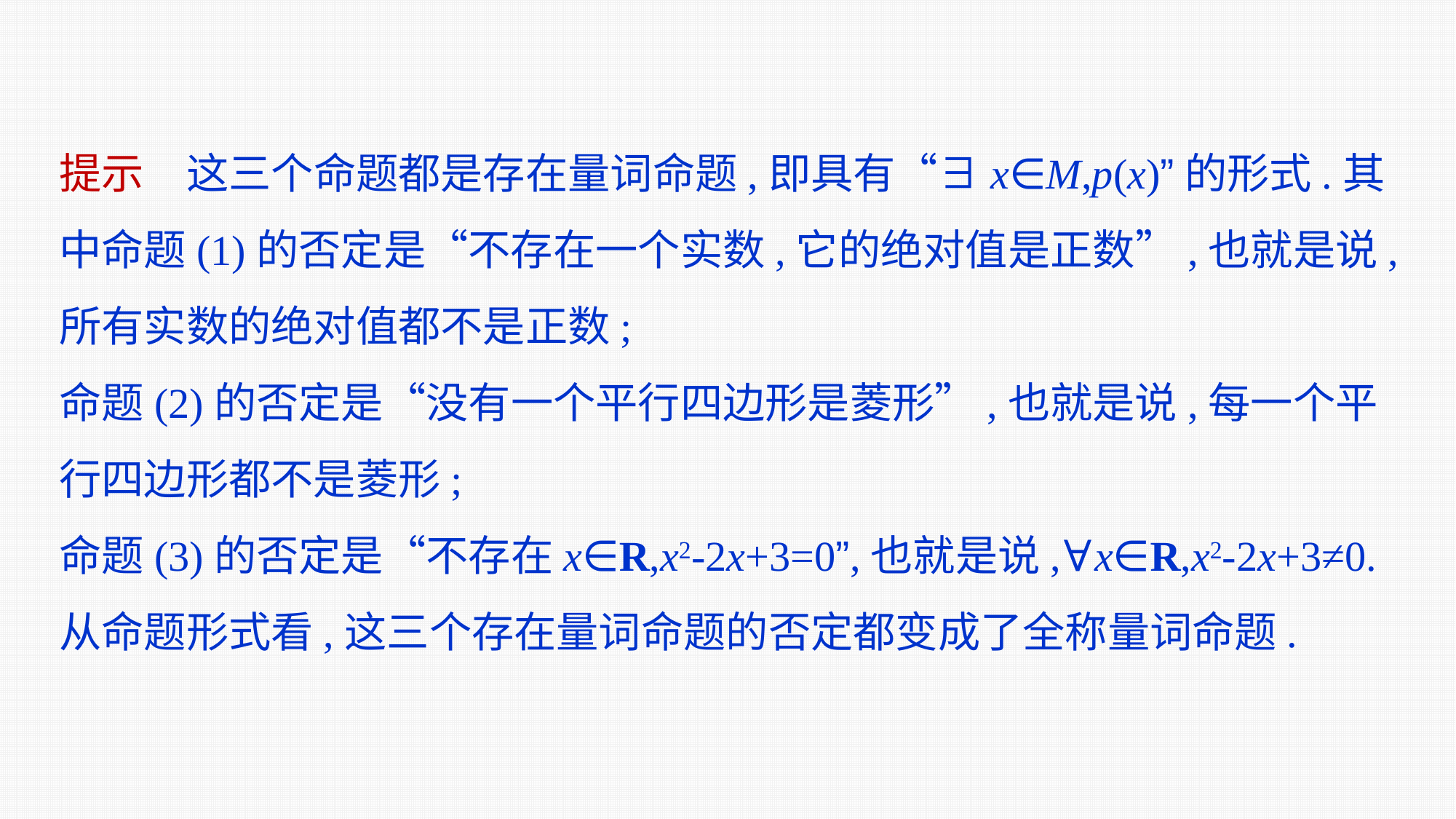

提示　这三个命题都是存在量词命题,即具有“∃x∈M,p(x)”的形式.其中命题(1)的否定是“不存在一个实数,它的绝对值是正数”,也就是说,所有实数的绝对值都不是正数;
命题(2)的否定是“没有一个平行四边形是菱形”,也就是说,每一个平行四边形都不是菱形;
命题(3)的否定是“不存在x∈R,x2-2x+3=0”,也就是说,∀x∈R,x2-2x+3≠0.
从命题形式看,这三个存在量词命题的否定都变成了全称量词命题.